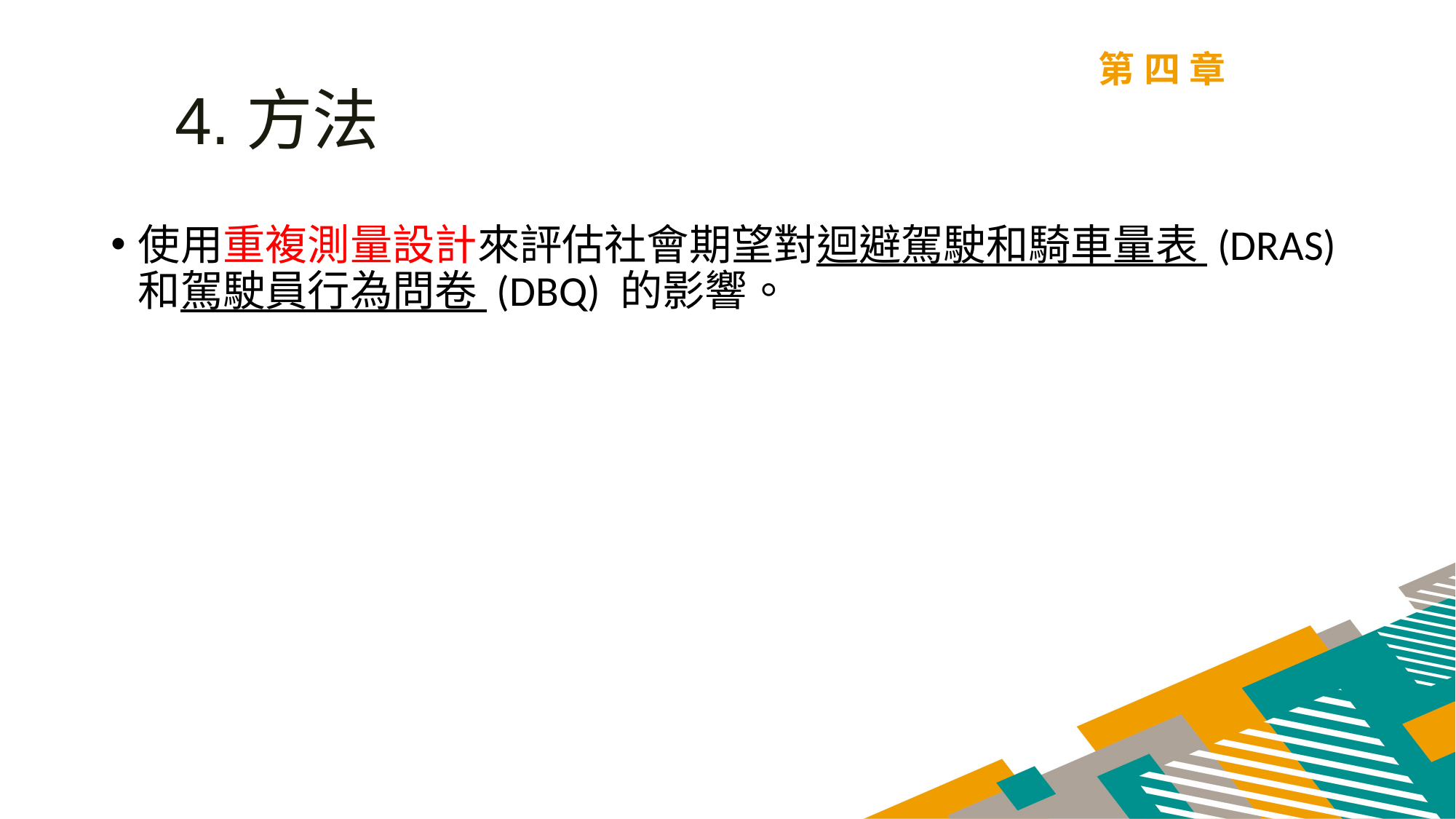

第四章
4.方法
使用重複測量設計來評估社會期望對迴避駕駛和騎車量表 (DRAS) 和駕駛員行為問卷 (DBQ) 的影響。